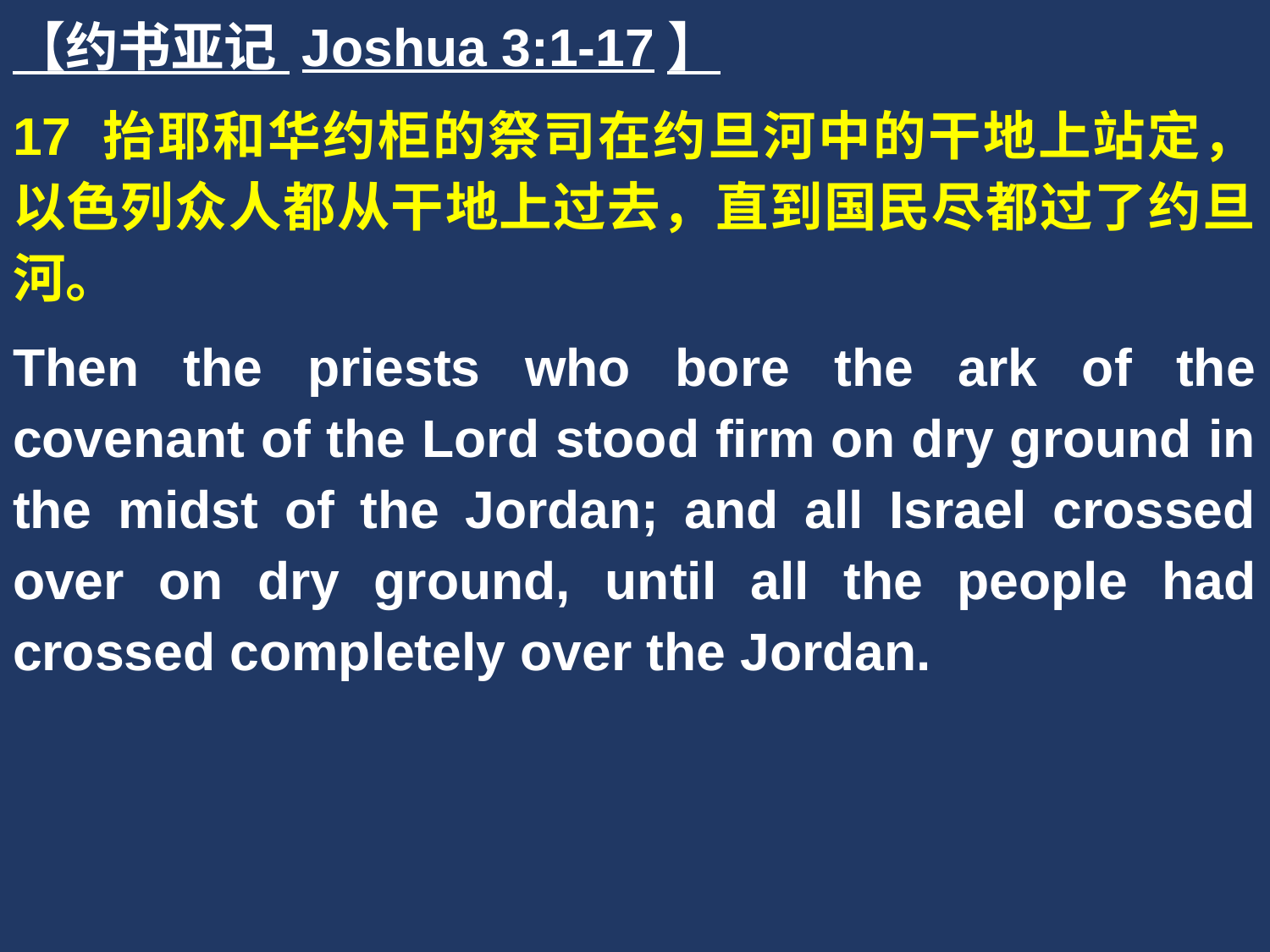

【约书亚记 Joshua 3:1-17】
17 抬耶和华约柜的祭司在约旦河中的干地上站定，以色列众人都从干地上过去，直到国民尽都过了约旦河。
Then the priests who bore the ark of the covenant of the Lord stood firm on dry ground in the midst of the Jordan; and all Israel crossed over on dry ground, until all the people had crossed completely over the Jordan.